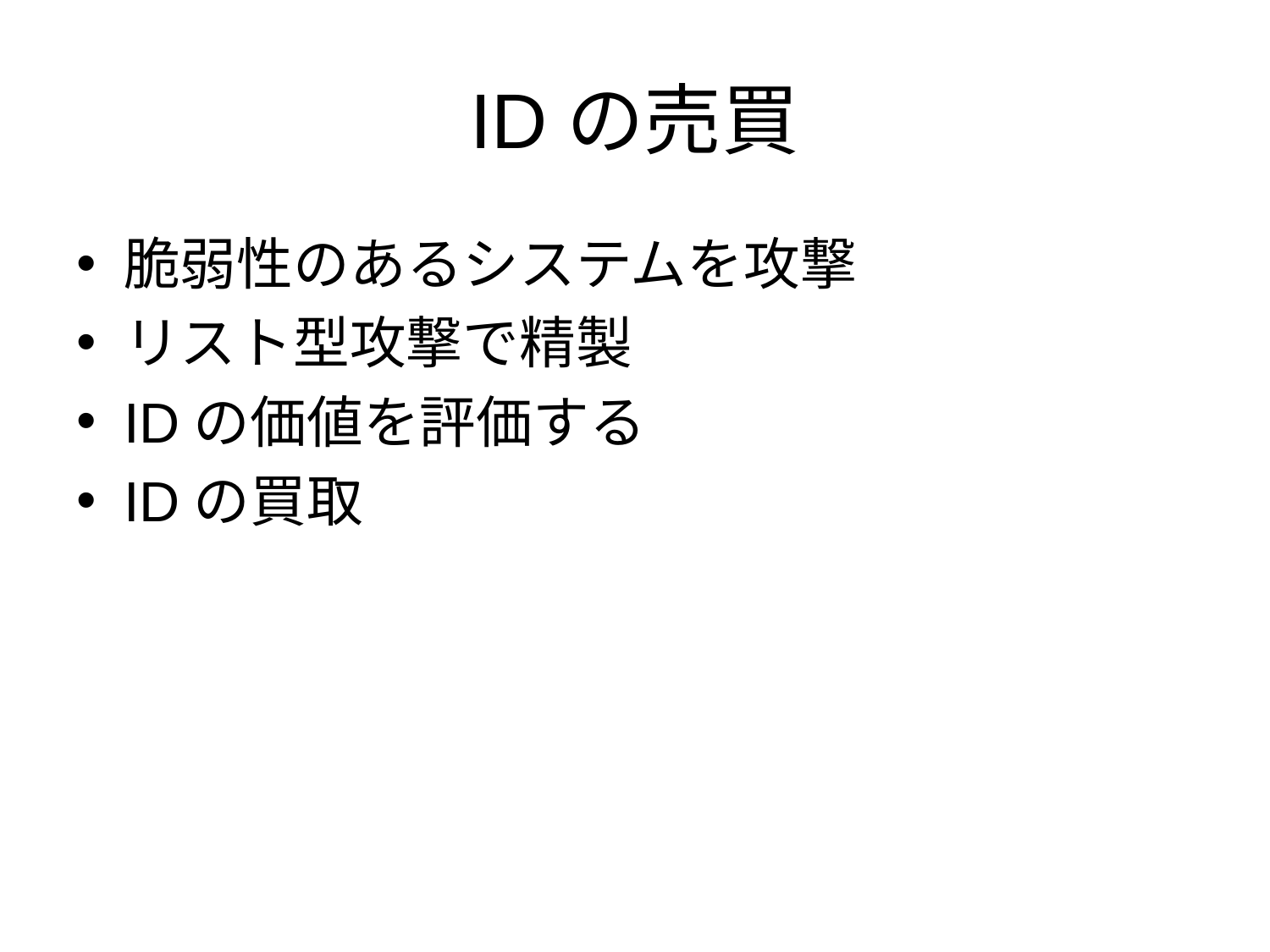

# IDの売買
脆弱性のあるシステムを攻撃
リスト型攻撃で精製
IDの価値を評価する
IDの買取